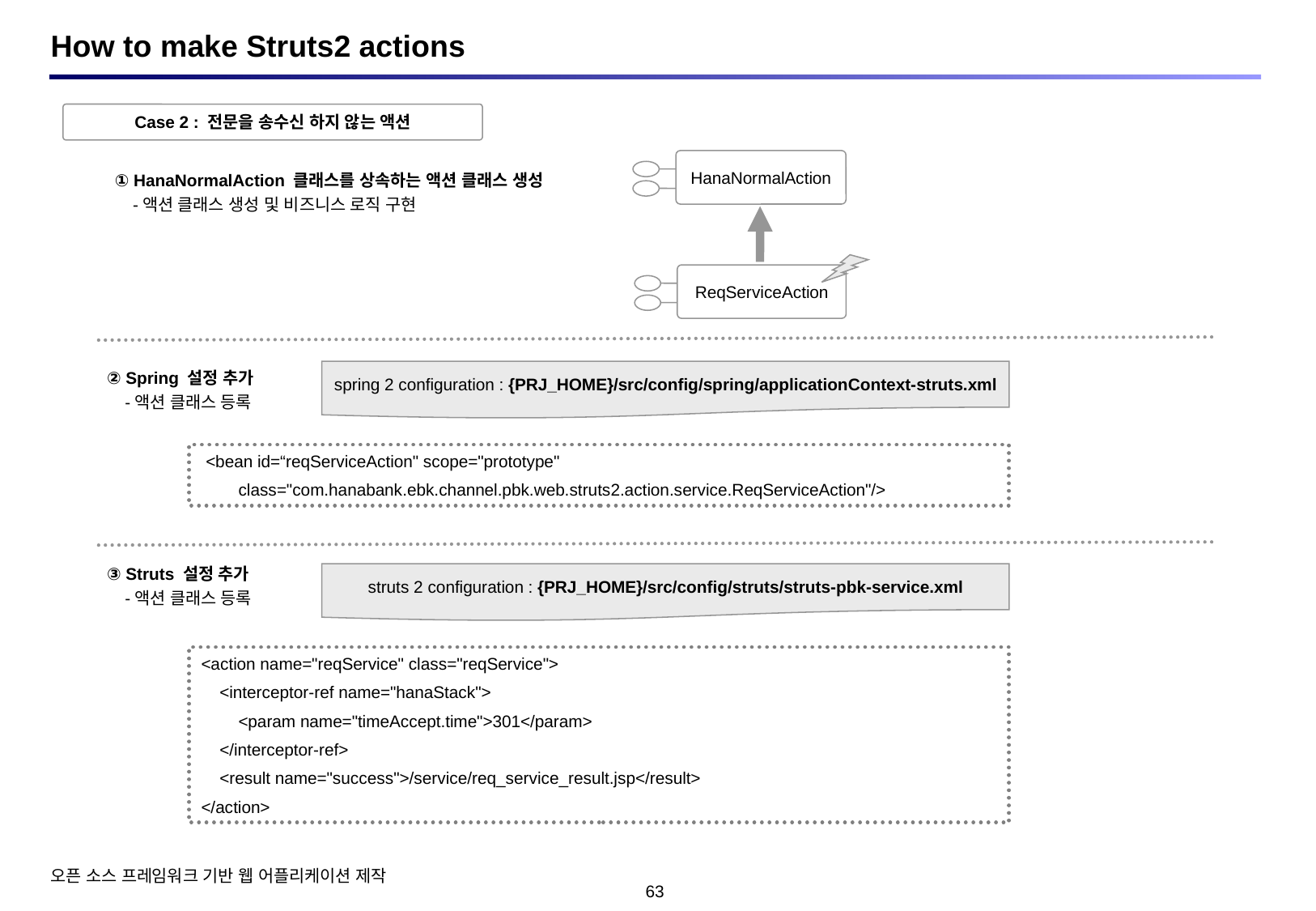

# How to make Struts2 actions
Case 2 : 전문을 송수신 하지 않는 액션
HanaNormalAction

① HanaNormalAction 클래스를 상속하는 액션 클래스 생성
   -액션 클래스 생성 및 비즈니스 로직 구현

ReqServiceAction

② Spring 설정 추가
   -액션 클래스 등록
spring 2 configuration : {PRJ_HOME}/src/config/spring/applicationContext-struts.xml
 <bean id=“reqServiceAction" scope="prototype"
        class="com.hanabank.ebk.channel.pbk.web.struts2.action.service.ReqServiceAction"/>

③ Struts 설정 추가
   -액션 클래스 등록
struts 2 configuration : {PRJ_HOME}/src/config/struts/struts-pbk-service.xml
<action name="reqService" class="reqService">
    <interceptor-ref name="hanaStack">
        <param name="timeAccept.time">301</param>
    </interceptor-ref>
    <result name="success">/service/req_service_result.jsp</result>
</action>